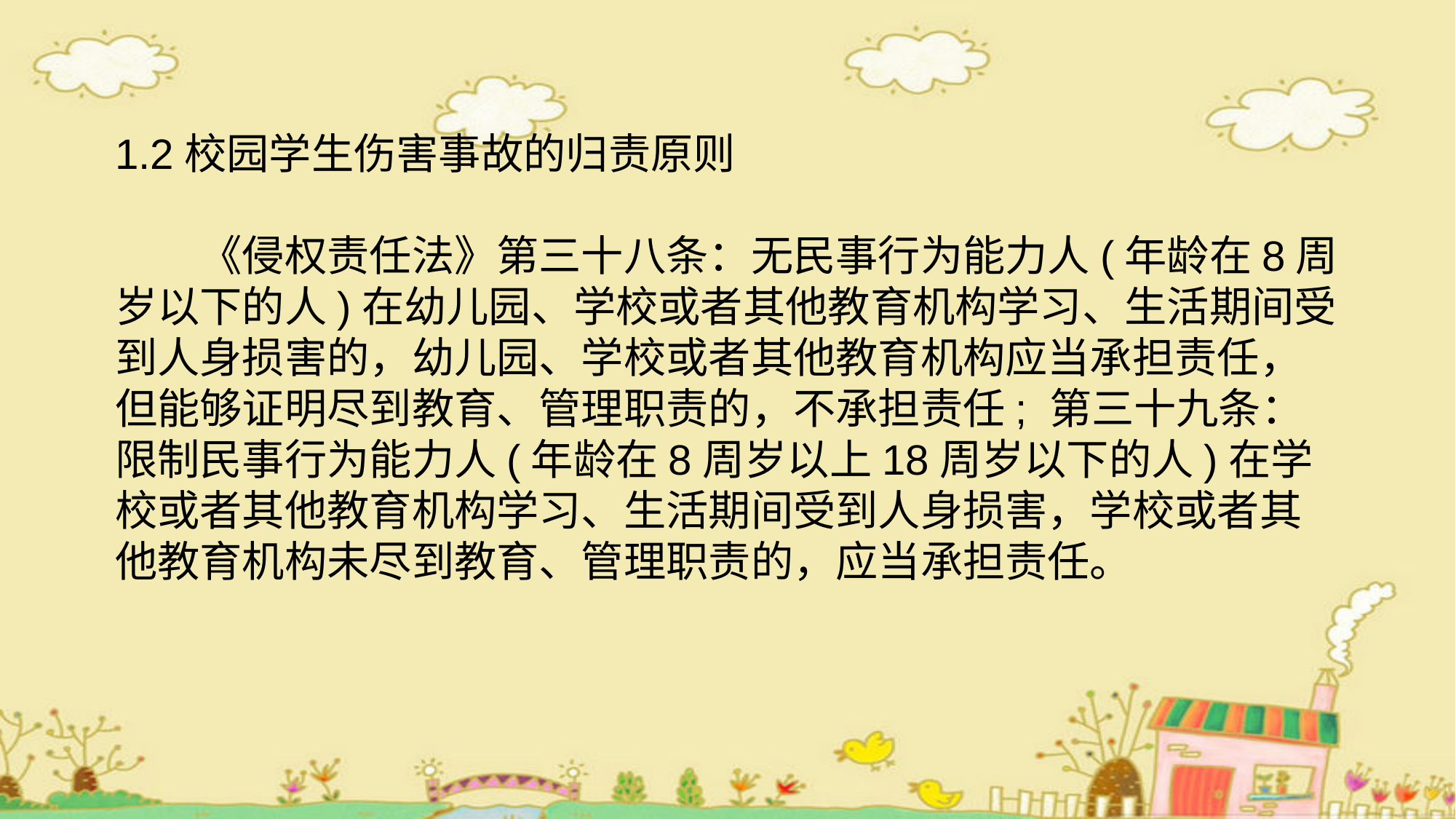

1.2校园学生伤害事故的归责原则

　　《侵权责任法》第三十八条：无民事行为能力人(年龄在8周岁以下的人)在幼儿园、学校或者其他教育机构学习、生活期间受到人身损害的，幼儿园、学校或者其他教育机构应当承担责任，但能够证明尽到教育、管理职责的，不承担责任; 第三十九条：限制民事行为能力人(年龄在8周岁以上18周岁以下的人)在学校或者其他教育机构学习、生活期间受到人身损害，学校或者其他教育机构未尽到教育、管理职责的，应当承担责任。